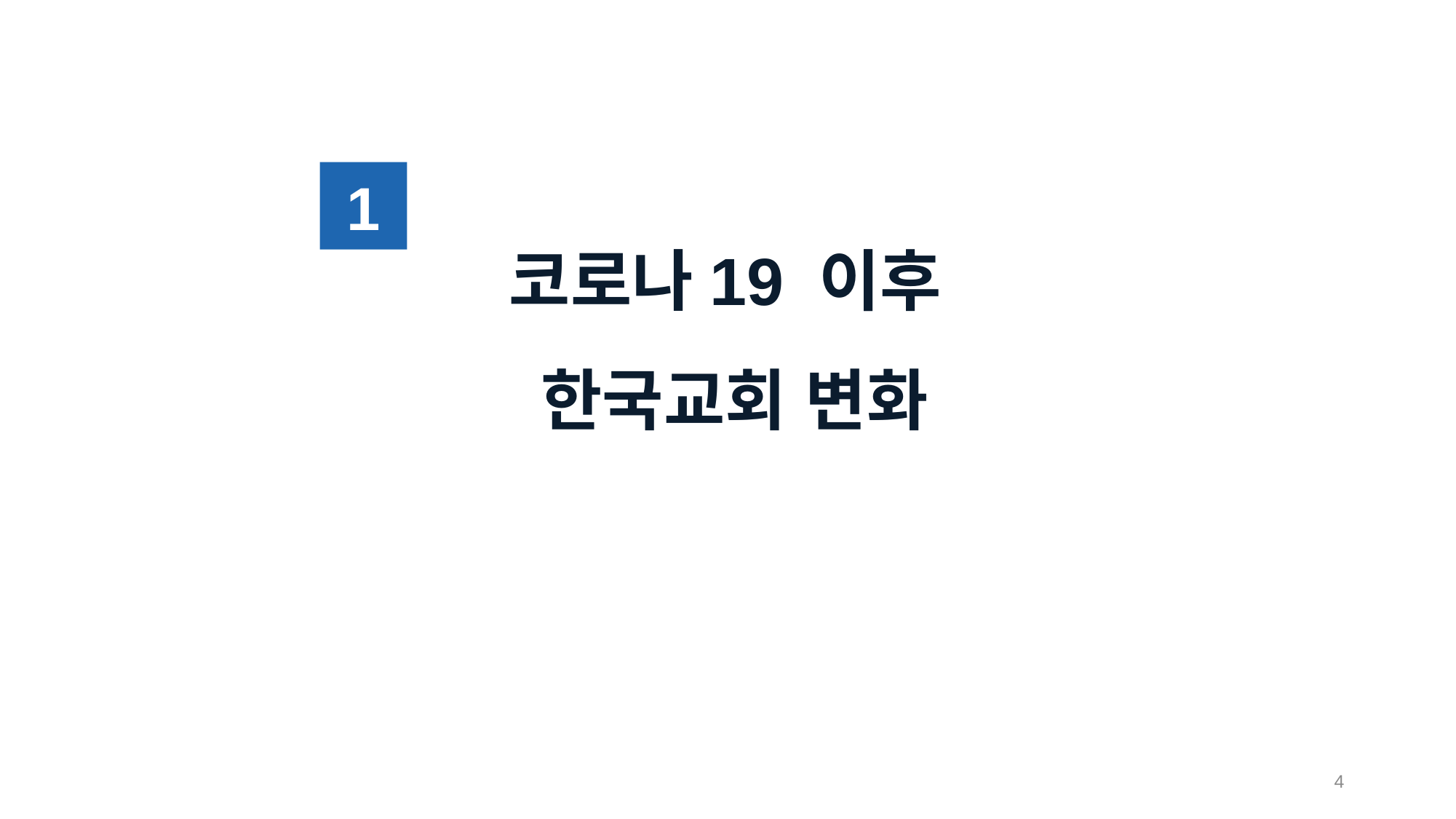

1
# 코로나19 이후 한국교회 변화
4